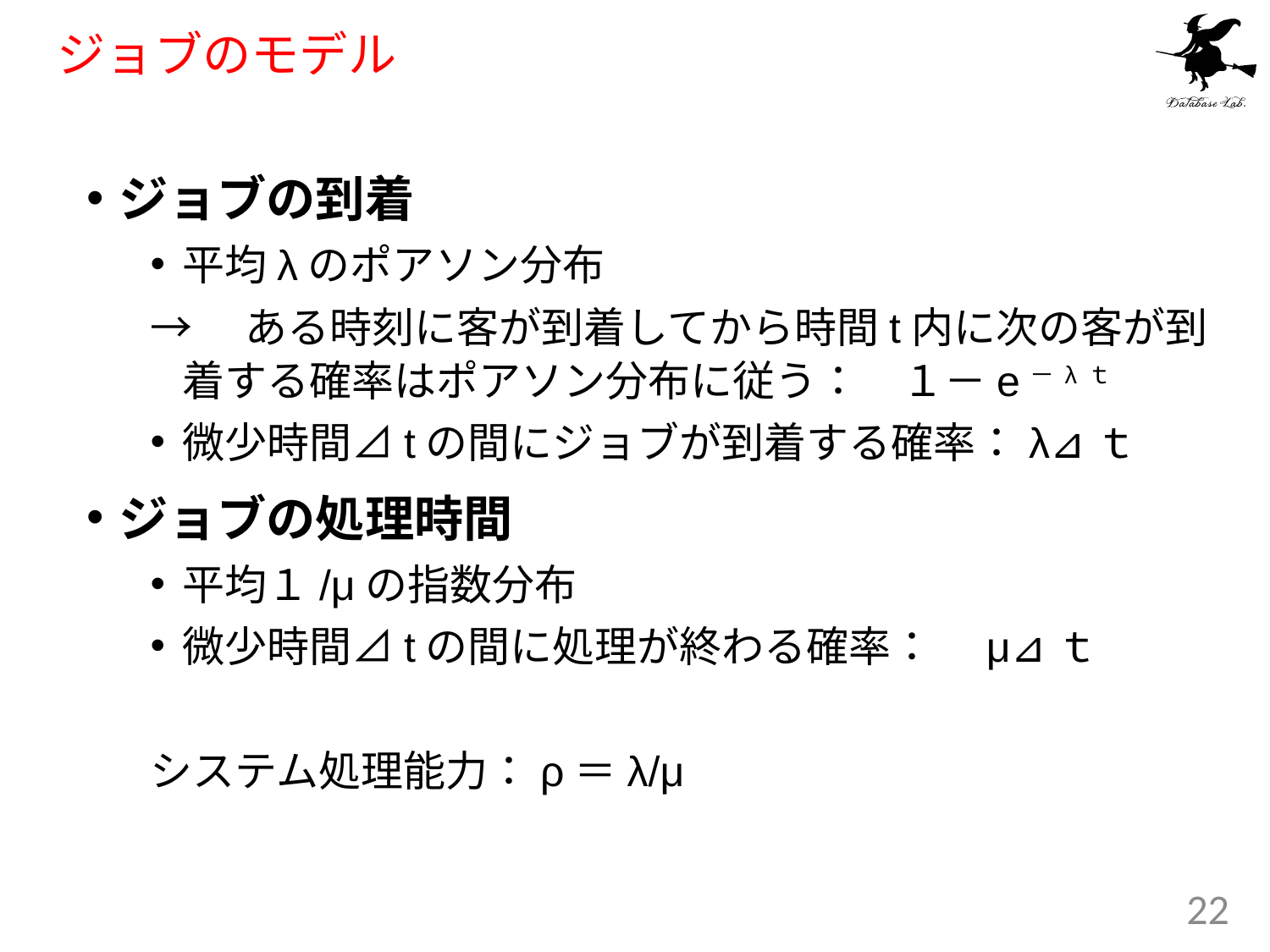

# ジョブのモデル
ジョブの到着
平均λのポアソン分布
→　ある時刻に客が到着してから時間t内に次の客が到着する確率はポアソン分布に従う：　１－e－λｔ
微少時間⊿tの間にジョブが到着する確率：λ⊿ｔ
ジョブの処理時間
平均１/μの指数分布
微少時間⊿tの間に処理が終わる確率：　μ⊿ｔ

システム処理能力：ρ＝λ/μ
22